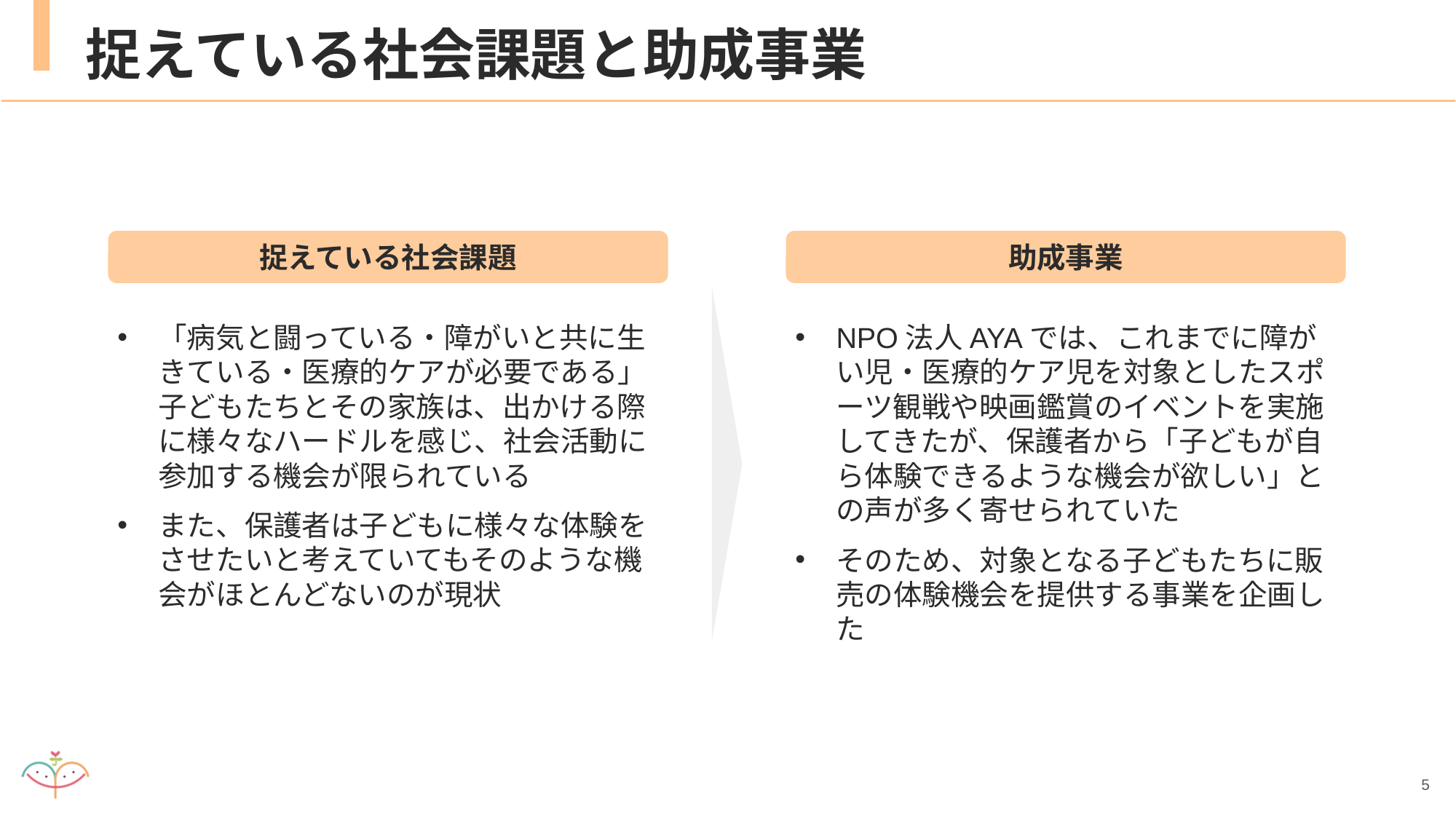

# 捉えている社会課題と助成事業

捉えている社会課題
助成事業
NPO法人AYAでは、これまでに障がい児・医療的ケア児を対象としたスポーツ観戦や映画鑑賞のイベントを実施してきたが、保護者から「子どもが自ら体験できるような機会が欲しい」との声が多く寄せられていた
そのため、対象となる子どもたちに販売の体験機会を提供する事業を企画した
「病気と闘っている・障がいと共に生きている・医療的ケアが必要である」子どもたちとその家族は、出かける際に様々なハードルを感じ、社会活動に参加する機会が限られている
また、保護者は子どもに様々な体験をさせたいと考えていてもそのような機会がほとんどないのが現状

5
5